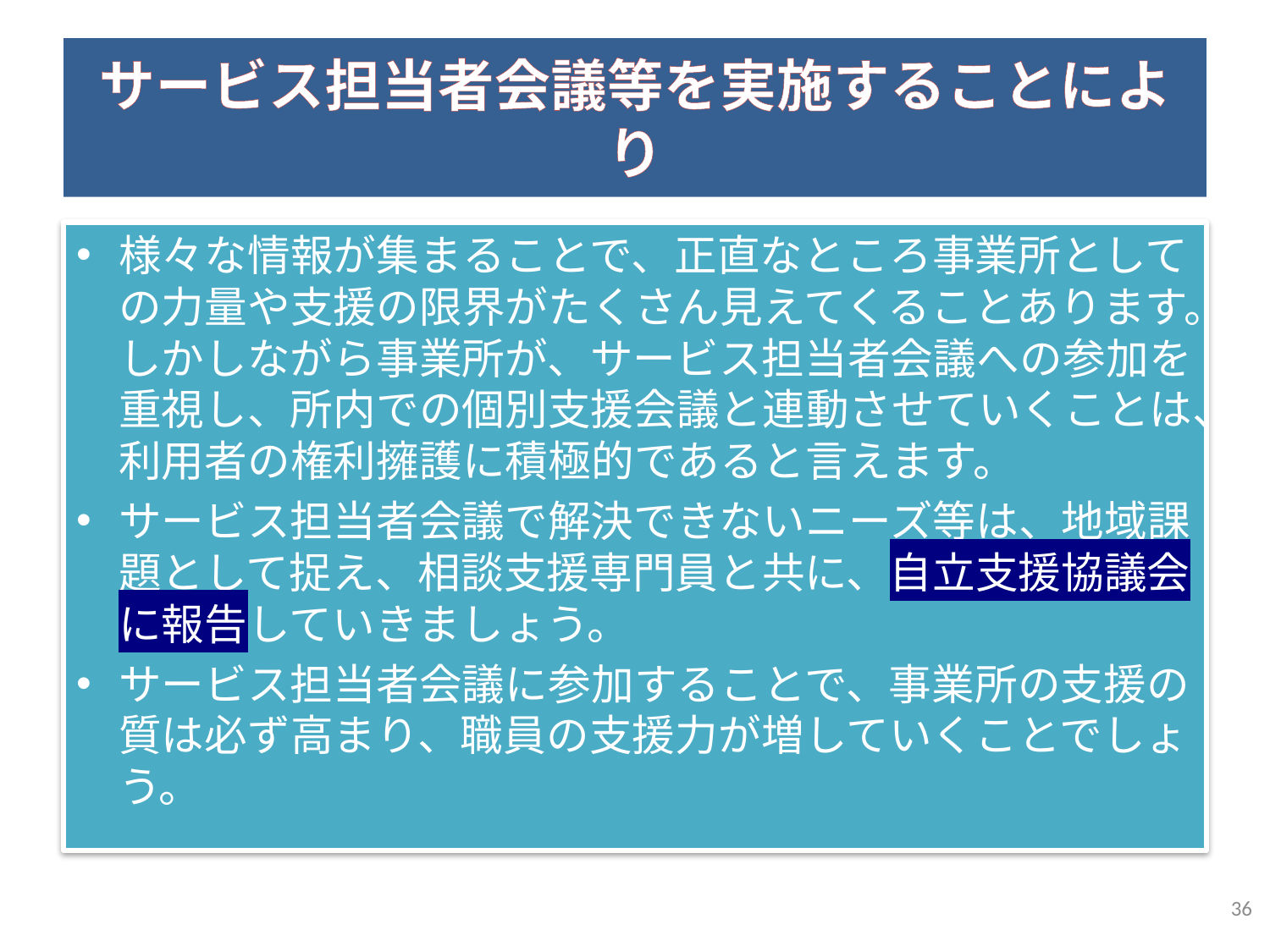

# サービス担当者会議等を実施することにより
様々な情報が集まることで、正直なところ事業所としての力量や支援の限界がたくさん見えてくることあります。しかしながら事業所が、サービス担当者会議への参加を重視し、所内での個別支援会議と連動させていくことは、利用者の権利擁護に積極的であると言えます。
サービス担当者会議で解決できないニーズ等は、地域課題として捉え、相談支援専門員と共に、自立支援協議会に報告していきましょう。
サービス担当者会議に参加することで、事業所の支援の質は必ず高まり、職員の支援力が増していくことでしょう。

36